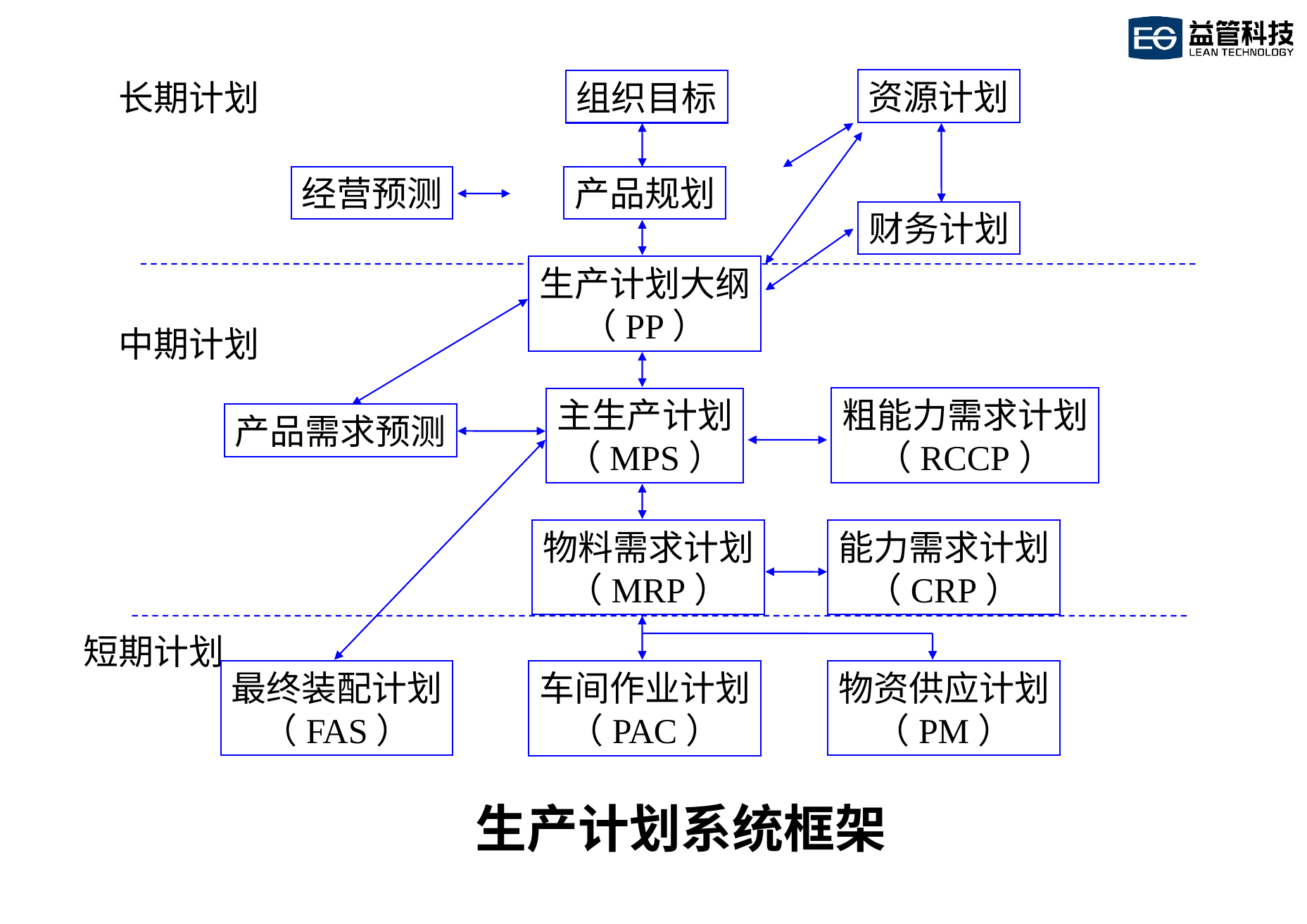

资源计划
组织目标
长期计划

经营预测
产品规划

财务计划

生产计划大纲
（PP）

中期计划

粗能力需求计划
（RCCP）
主生产计划
（MPS）
产品需求预测

物料需求计划
（MRP）
能力需求计划
（CRP）

短期计划

最终装配计划
（FAS）
物资供应计划
（PM）
车间作业计划
（PAC）
# 生产计划系统框架